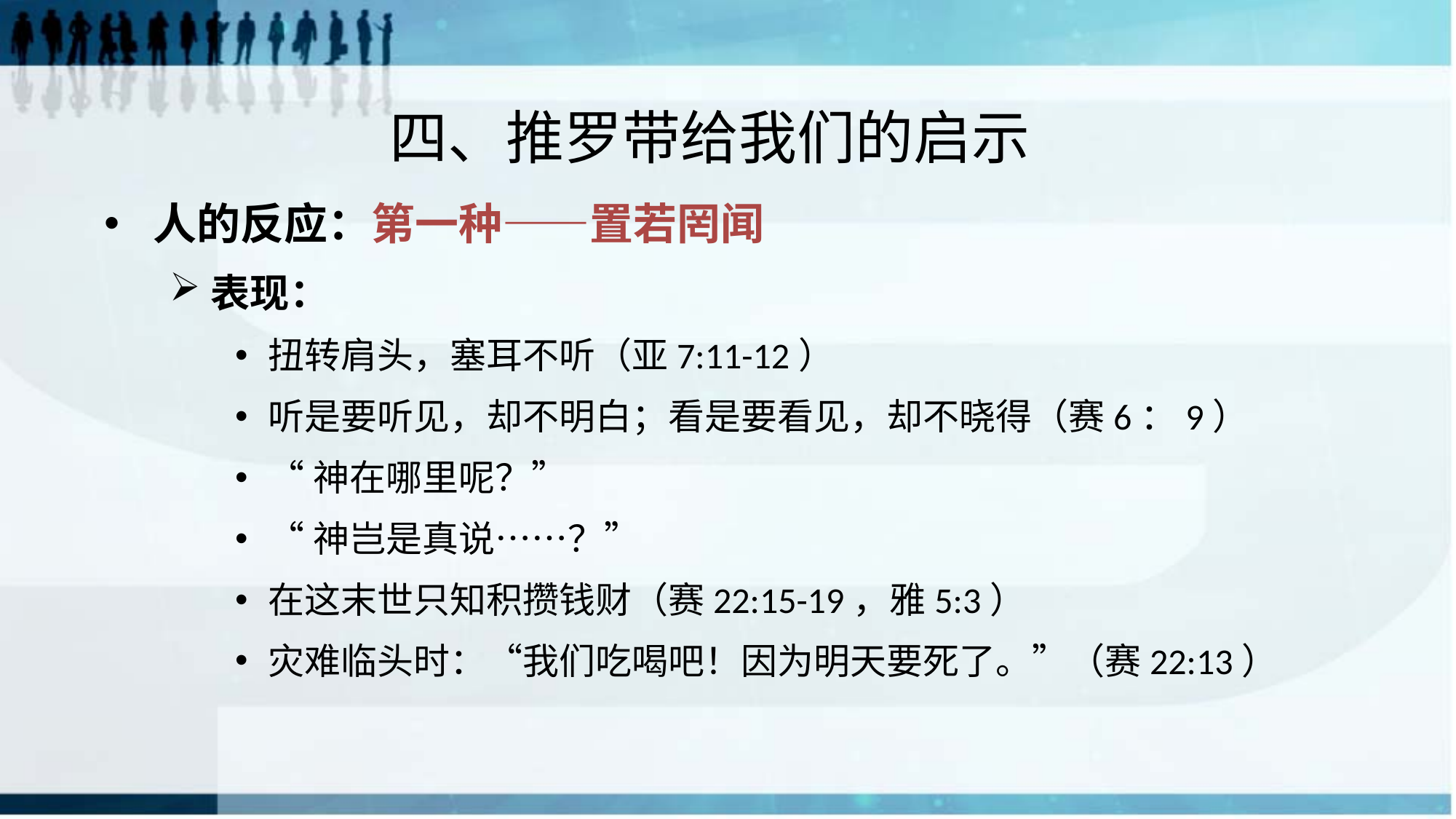

四、推罗带给我们的启示
人的反应：第一种——置若罔闻
表现：
扭转肩头，塞耳不听（亚7:11-12）
听是要听见，却不明白；看是要看见，却不晓得（赛6：9）
“神在哪里呢？”
“神岂是真说……？”
在这末世只知积攒钱财（赛22:15-19，雅5:3）
灾难临头时：“我们吃喝吧！因为明天要死了。”（赛22:13）